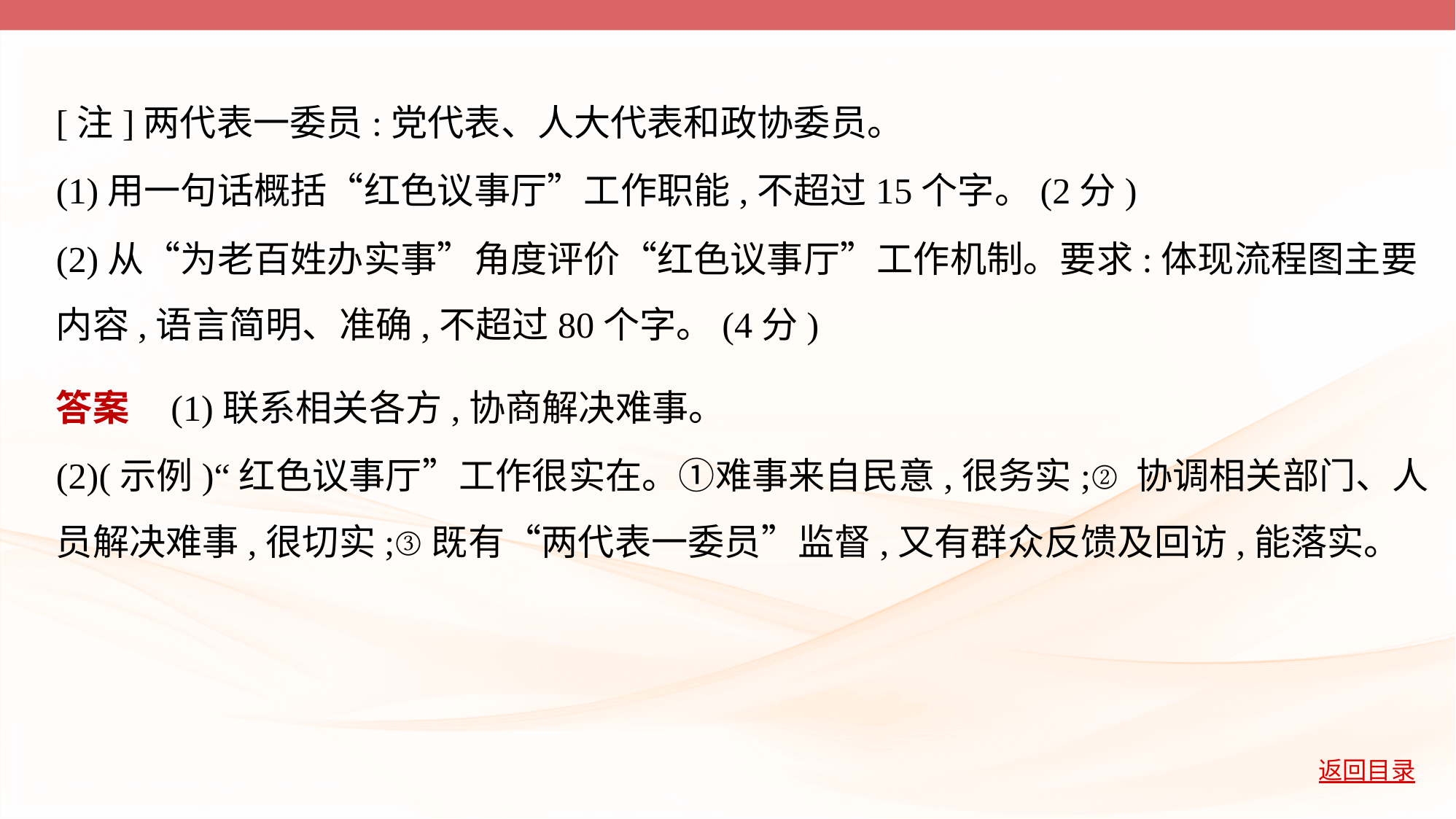

[注]两代表一委员:党代表、人大代表和政协委员。
(1)用一句话概括“红色议事厅”工作职能,不超过15个字。(2分)
(2)从“为老百姓办实事”角度评价“红色议事厅”工作机制。要求:体现流程图主要
内容,语言简明、准确,不超过80个字。(4分)
答案    (1)联系相关各方,协商解决难事。
(2)(示例)“红色议事厅”工作很实在。①难事来自民意,很务实;②协调相关部门、人
员解决难事,很切实;③既有“两代表一委员”监督,又有群众反馈及回访,能落实。